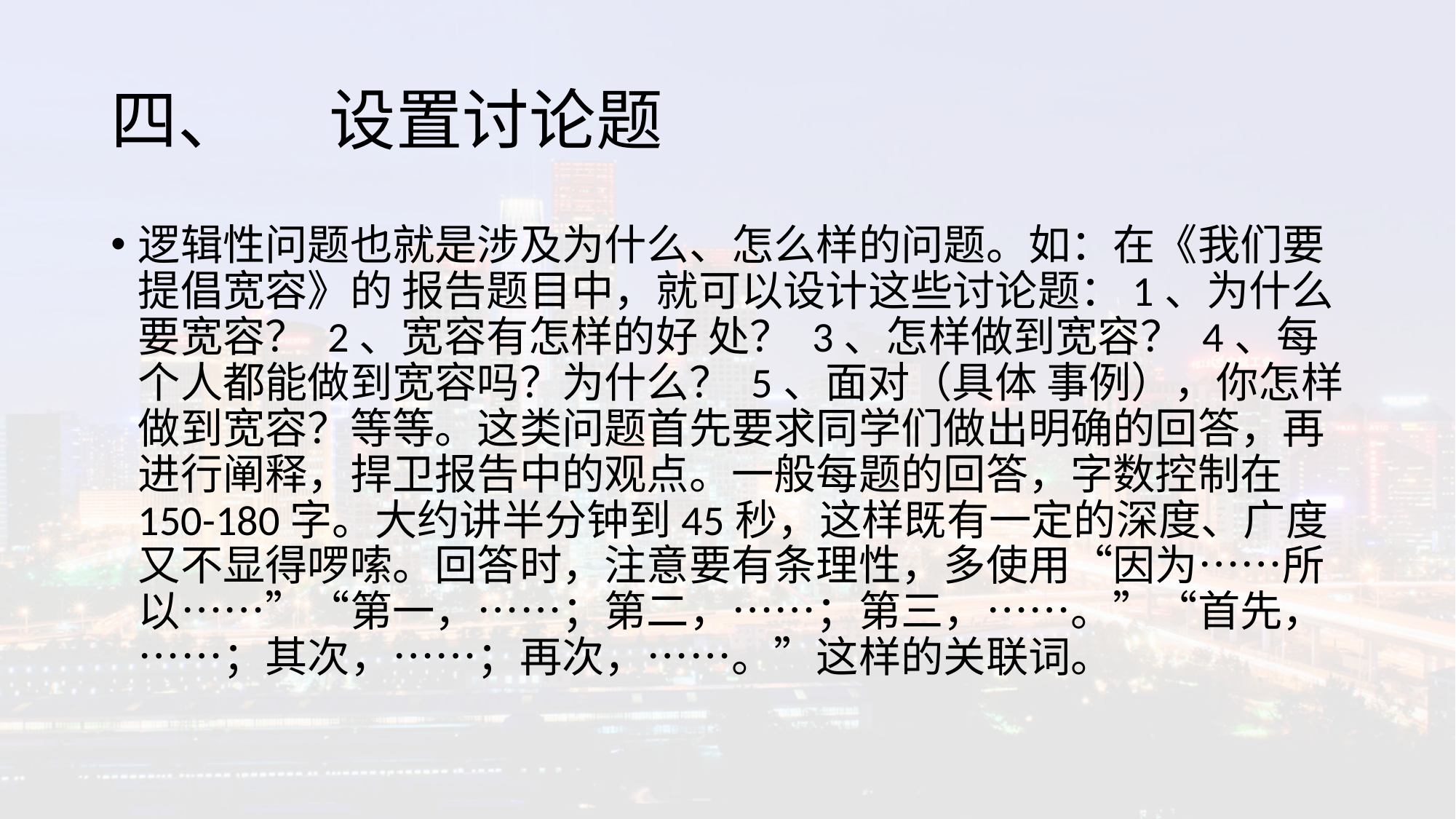

# 四、	设置讨论题
逻辑性问题也就是涉及为什么、怎么样的问题。如：在《我们要提倡宽容》的 报告题目中，就可以设计这些讨论题：1、为什么要宽容？ 2、宽容有怎样的好 处？ 3、怎样做到宽容？ 4、每个人都能做到宽容吗？为什么？ 5、面对（具体 事例），你怎样做到宽容？等等。这类问题首先要求同学们做出明确的回答，再进行阐释，捍卫报告中的观点。一般每题的回答，字数控制在150-180字。大约讲半分钟到45秒，这样既有一定的深度、广度又不显得啰嗦。回答时，注意要有条理性，多使用“因为……所以……”“第一，……；第二，……；第三，……。”“首先，……；其次，……；再次，……。”这样的关联词。